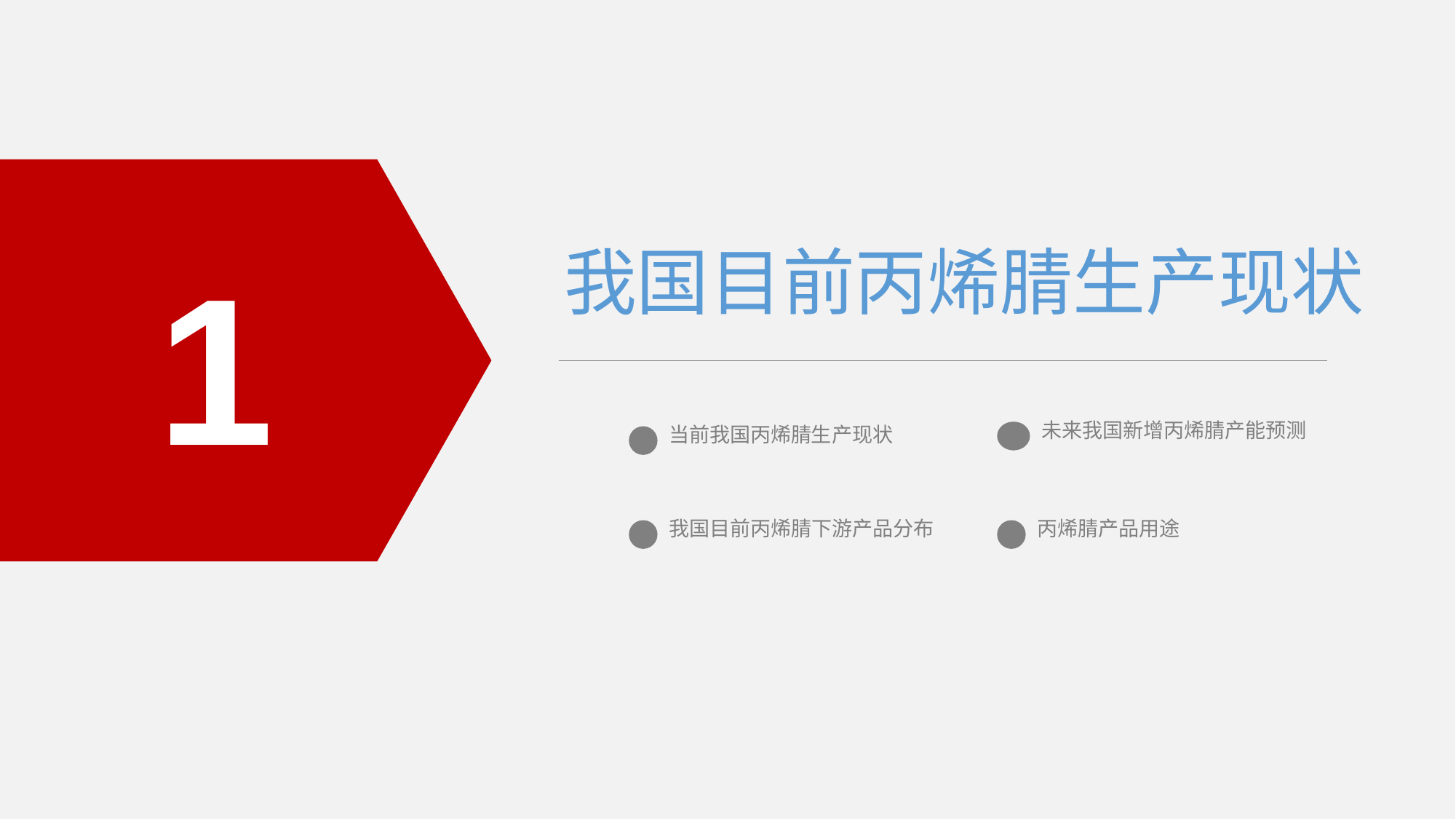

1
我国目前丙烯腈生产现状
未来我国新增丙烯腈产能预测

当前我国丙烯腈生产现状

我国目前丙烯腈下游产品分布

丙烯腈产品用途